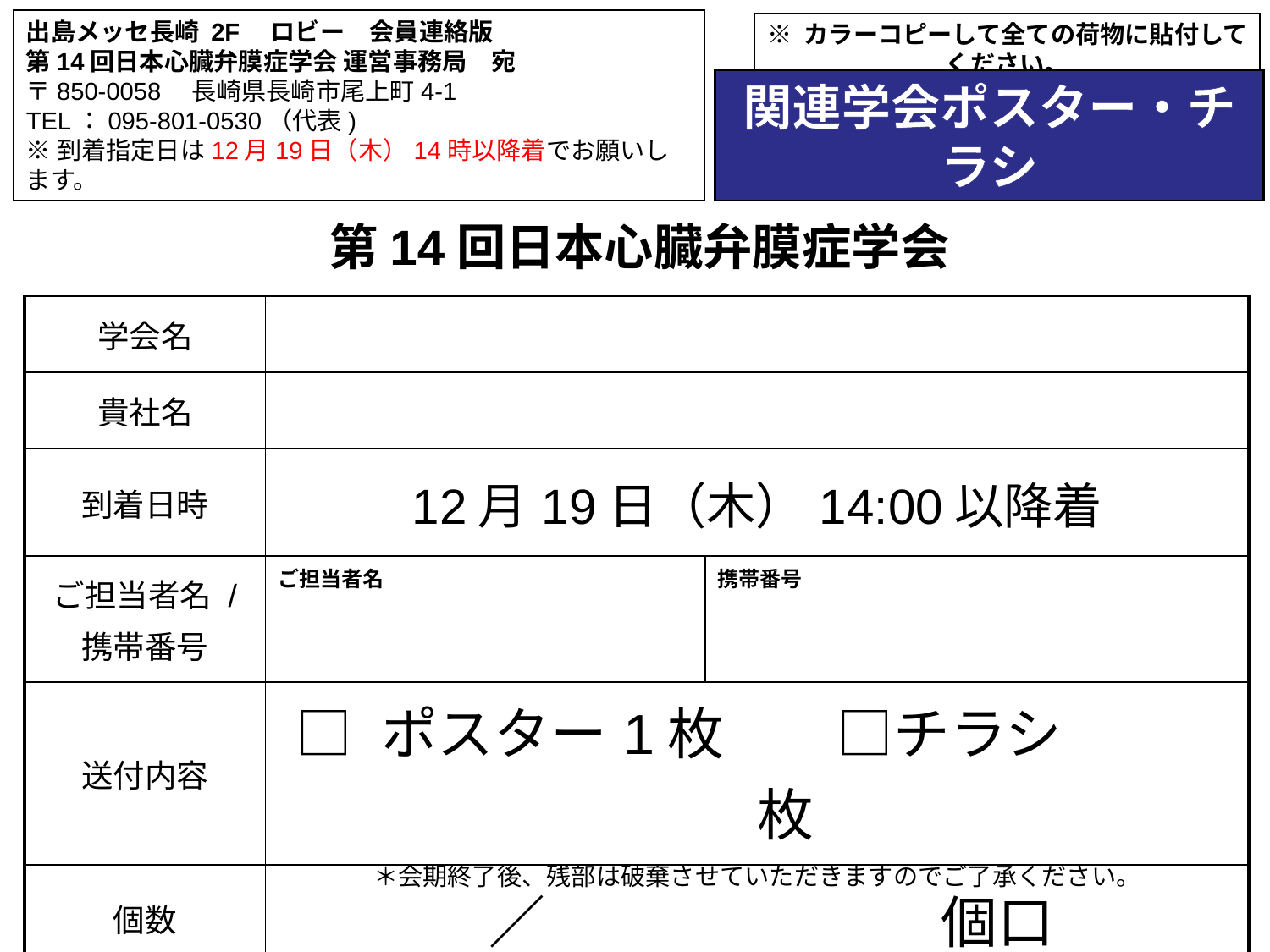

出島メッセ長崎 2F　ロビー　会員連絡版
第14回日本心臓弁膜症学会 運営事務局　宛
〒850-0058　長崎県長崎市尾上町4-1
TEL：095-801-0530（代表)
※到着指定日は12月19日（木）14時以降着でお願いします。
※ カラーコピーして全ての荷物に貼付してください。
関連学会ポスター・チラシ
第14回日本心臓弁膜症学会
| 学会名 |  |  |
| --- | --- | --- |
| 貴社名 |  |  |
| 到着日時 | 12月19日（木）14:00以降着 |  |
| ご担当者名 / 携帯番号 | ご担当者名 | 携帯番号 |
| 送付内容 | □ ポスター1枚　　□チラシ　　　　枚 ＊会期終了後、残部は破棄させていただきますのでご了承ください。 |  |
| 個数 | ／　　　　　　　個口 |  |